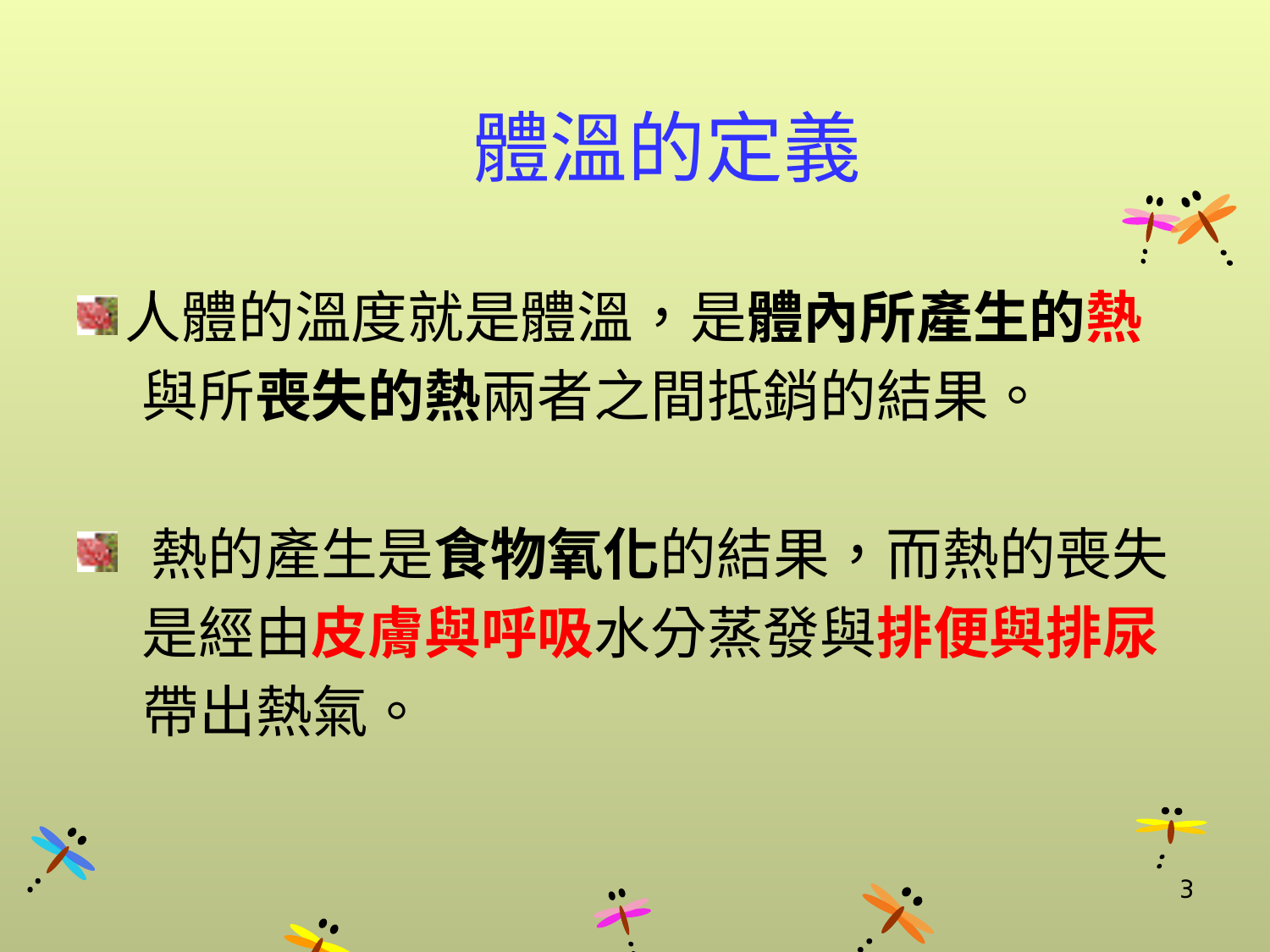

# 體溫的定義
人體的溫度就是體溫，是體內所產生的熱
    與所喪失的熱兩者之間抵銷的結果。

 熱的產生是食物氧化的結果，而熱的喪失
    是經由皮膚與呼吸水分蒸發與排便與排尿
    帶出熱氣。

3